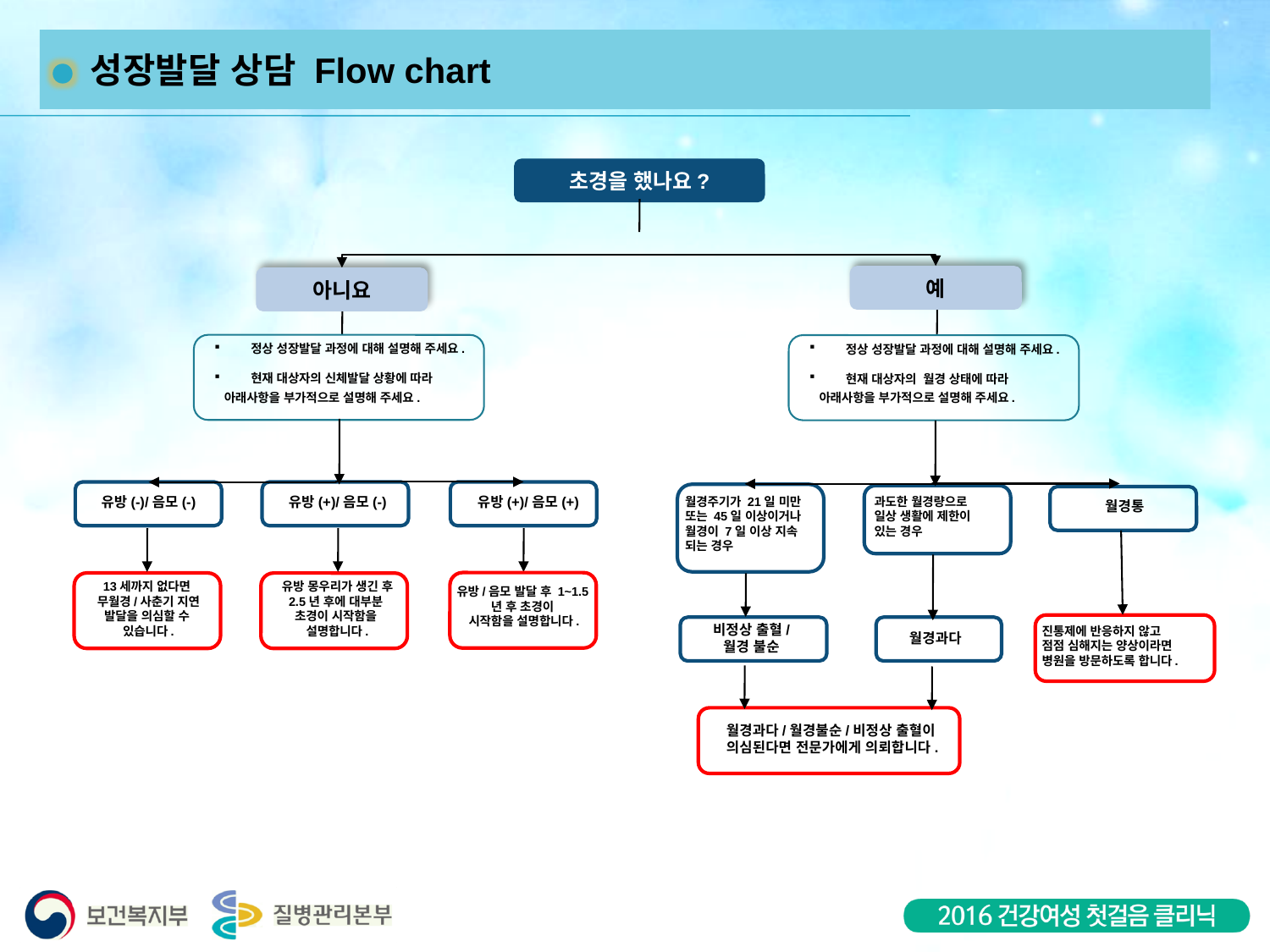

성장발달 상담 Flow chart

초경을 했나요?
예

 정상 성장발달 과정에 대해 설명해 주세요.

 현재 대상자의  월경 상태에 따라

  아래사항을 부가적으로 설명해 주세요.

월경주기가 21일 미만
또는 45일 이상이거나
월경이 7일 이상 지속
되는 경우

과도한 월경량으로
일상 생활에 제한이 있는 경우

월경통

비정상 출혈/
월경 불순

월경과다
진통제에 반응하지 않고
점점 심해지는 양상이라면
병원을 방문하도록 합니다.

월경과다/월경불순/비정상 출혈이
의심된다면 전문가에게 의뢰합니다.
아니요

 정상 성장발달 과정에 대해 설명해 주세요.

 현재 대상자의 신체발달 상황에 따라

  아래사항을 부가적으로 설명해 주세요.

유방(-)/음모(-)

유방(+)/음모(-)

유방(+)/음모(+)

13세까지 없다면
무월경/사춘기 지연
발달을 의심할 수
있습니다.
유방 몽우리가 생긴 후
2.5년 후에 대부분
초경이 시작함을
설명합니다.

유방/음모 발달 후 1~1.5년 후 초경이
시작함을 설명합니다.